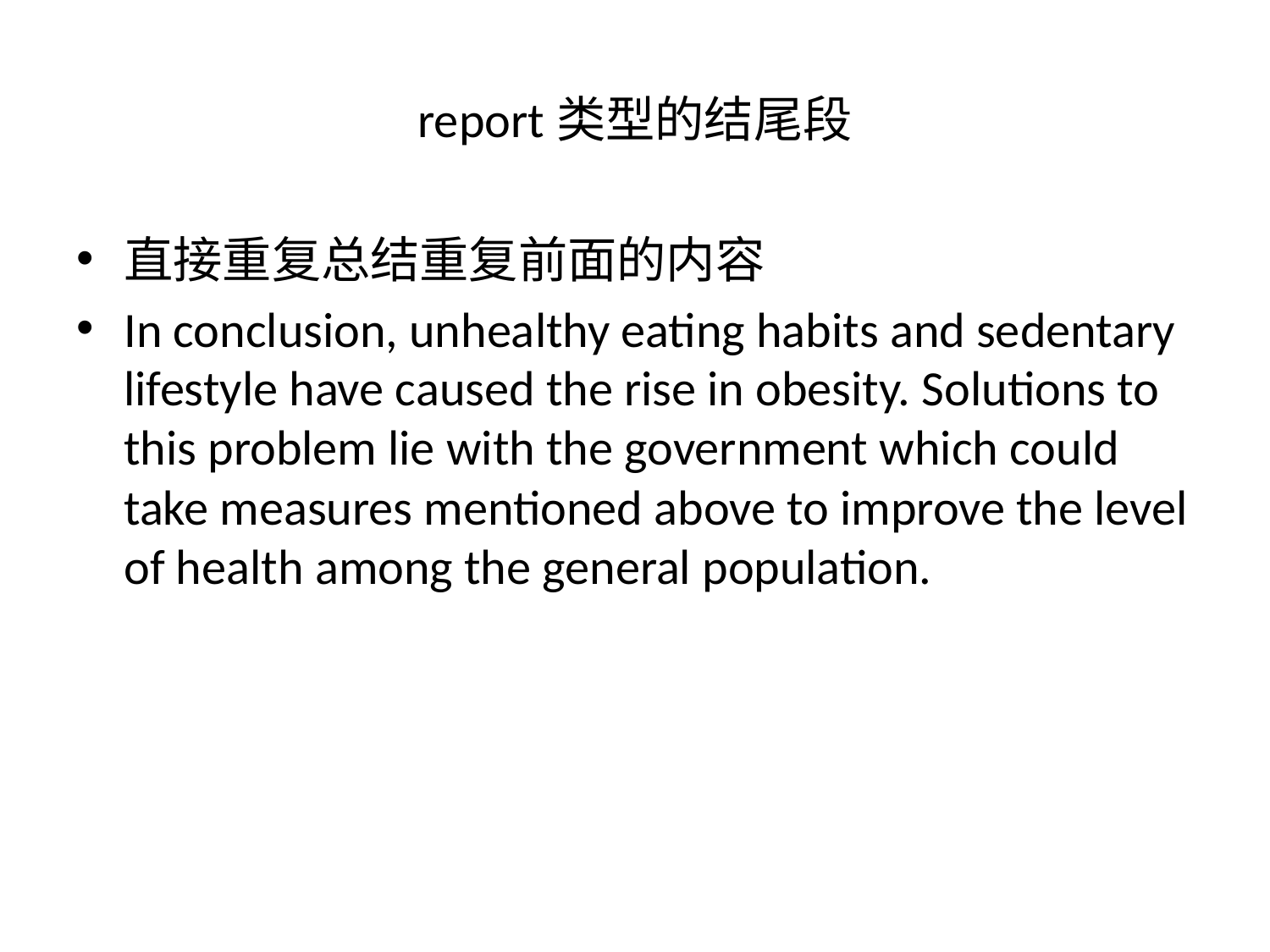

# report类型的结尾段
直接重复总结重复前面的内容
In conclusion, unhealthy eating habits and sedentary lifestyle have caused the rise in obesity. Solutions to this problem lie with the government which could take measures mentioned above to improve the level of health among the general population.